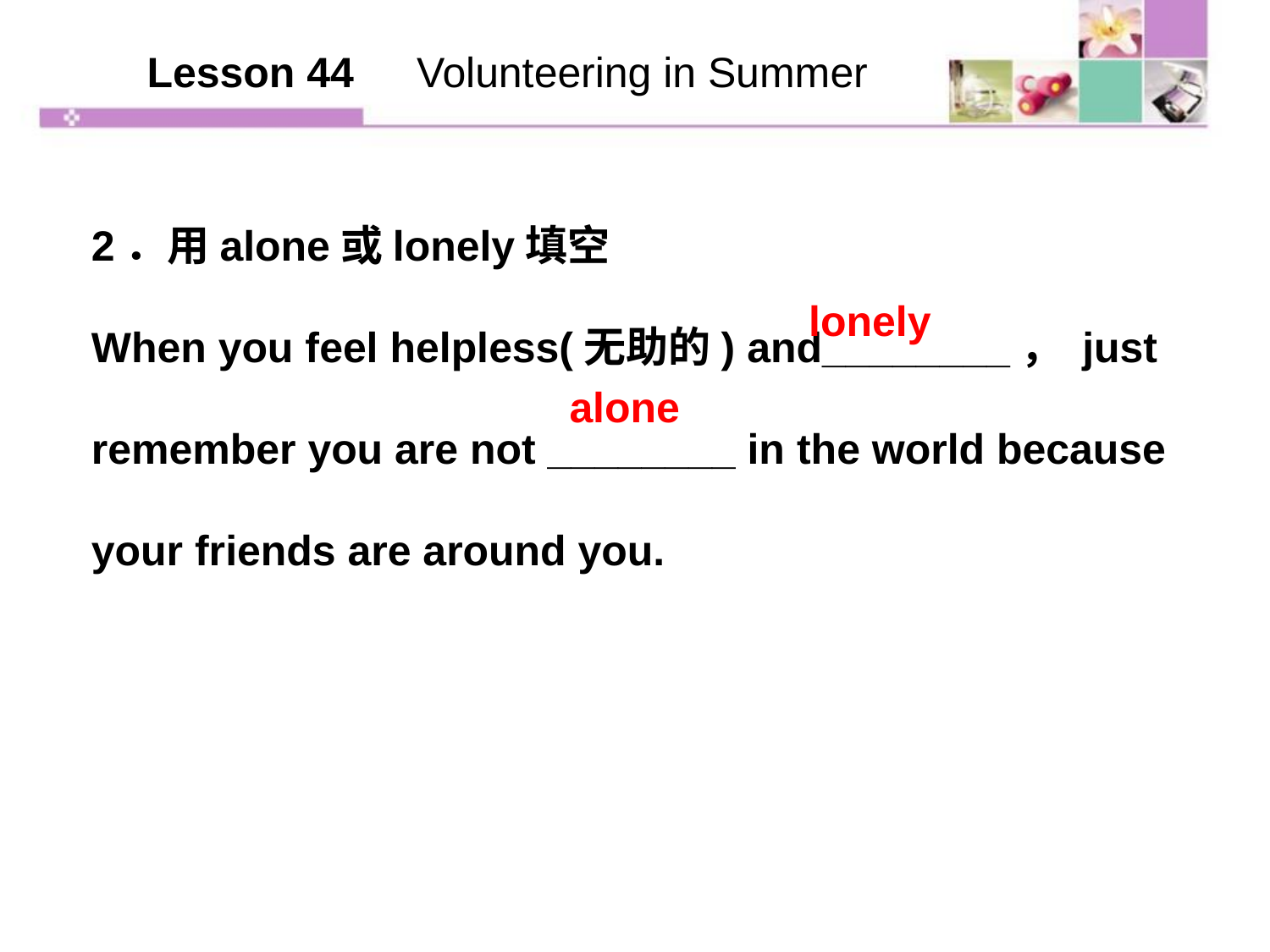

Lesson 44　Volunteering in Summer
2．用alone或lonely填空
When you feel helpless(无助的) and________， just remember you are not ________ in the world because your friends are around you.
lonely
alone